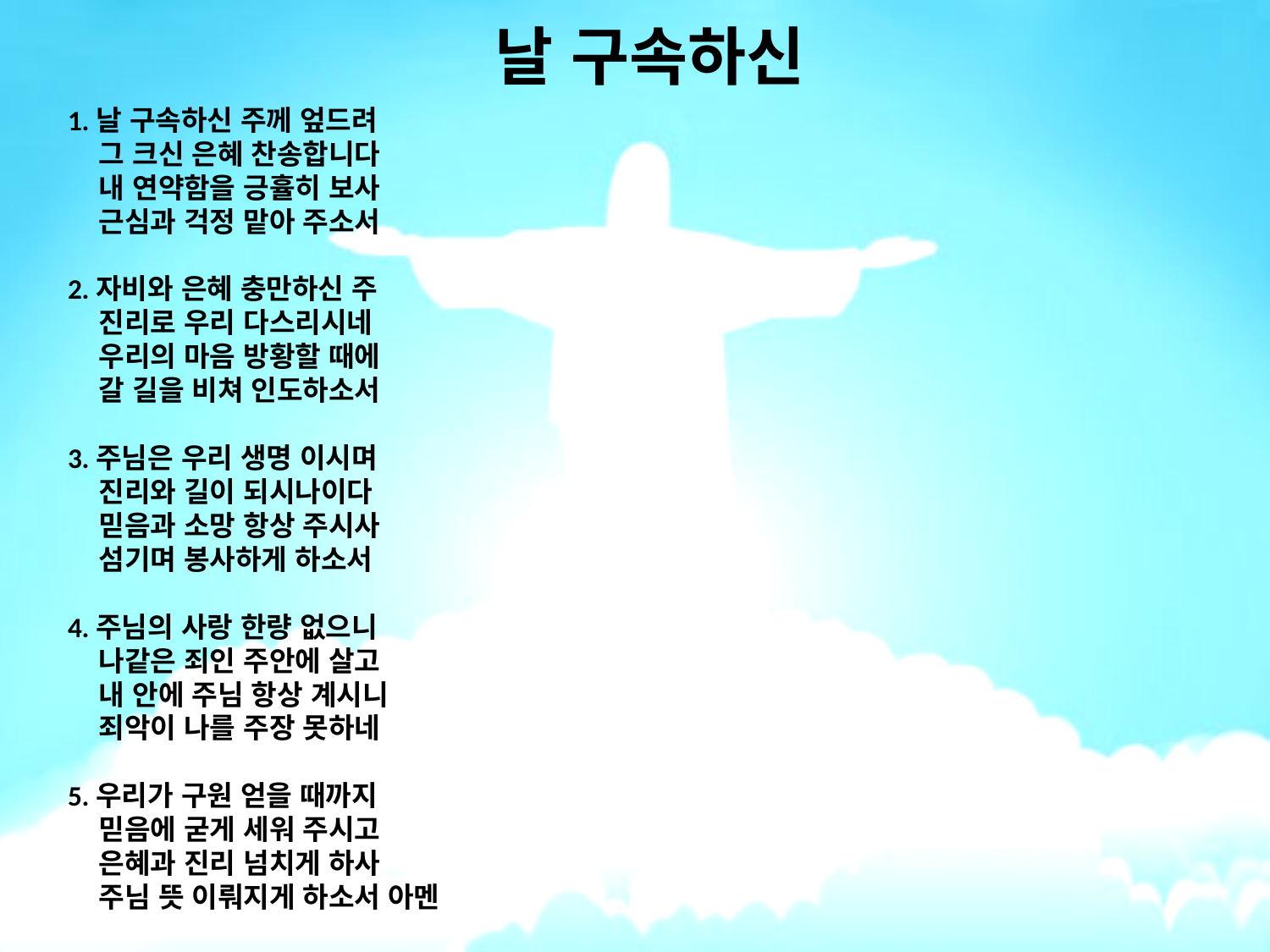

# 날 구속하신
1.날 구속하신 주께 엎드려
    그 크신 은혜 찬송합니다
    내 연약함을 긍휼히 보사
    근심과 걱정 맡아 주소서
2.자비와 은혜 충만하신 주
    진리로 우리 다스리시네
    우리의 마음 방황할 때에
    갈 길을 비쳐 인도하소서
3.주님은 우리 생명 이시며
    진리와 길이 되시나이다
    믿음과 소망 항상 주시사
    섬기며 봉사하게 하소서
4.주님의 사랑 한량 없으니
    나같은 죄인 주안에 살고
    내 안에 주님 항상 계시니
    죄악이 나를 주장 못하네
5.우리가 구원 얻을 때까지
    믿음에 굳게 세워 주시고
    은혜과 진리 넘치게 하사
    주님 뜻 이뤄지게 하소서 아멘